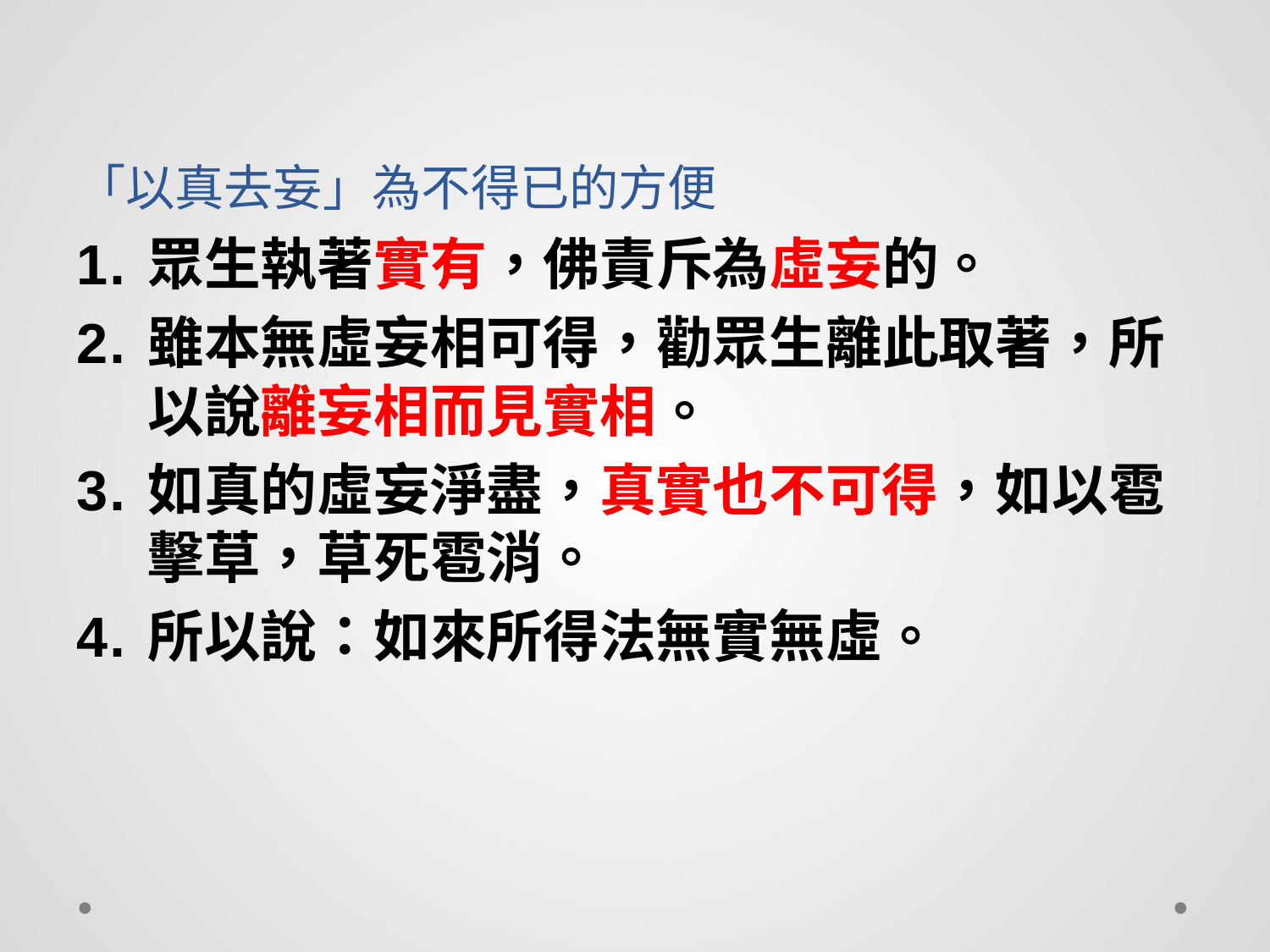

# 「以真去妄」為不得已的方便
眾生執著實有，佛責斥為虛妄的。
雖本無虛妄相可得，勸眾生離此取著，所以說離妄相而見實相。
如真的虛妄淨盡，真實也不可得，如以雹擊草，草死雹消。
所以說：如來所得法無實無虛。